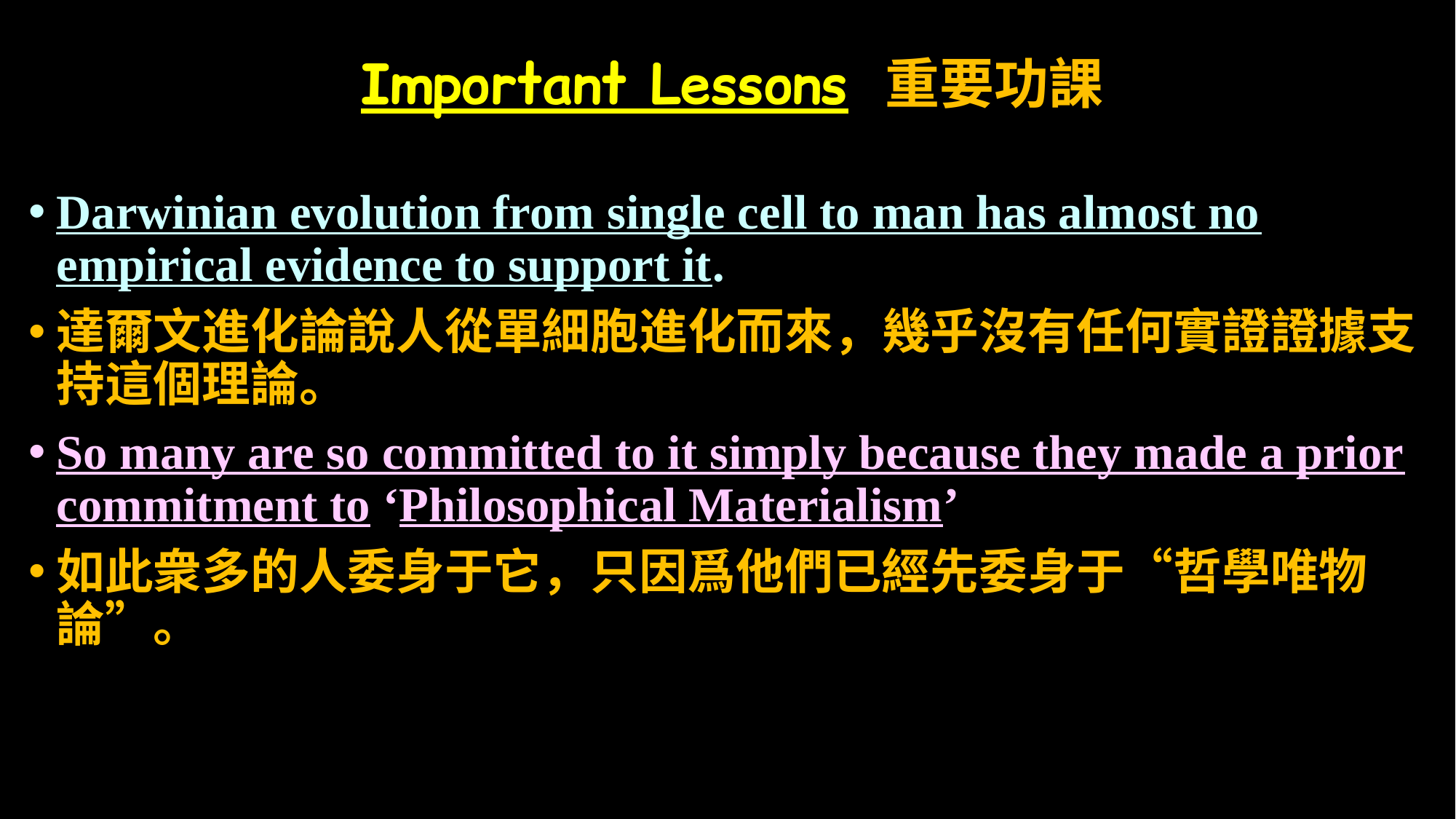

# Important Lessons 重要功課
Darwinian evolution from single cell to man has almost no empirical evidence to support it.
達爾文進化論說人從單細胞進化而來，幾乎沒有任何實證證據支持這個理論。
So many are so committed to it simply because they made a prior commitment to ‘Philosophical Materialism’
如此衆多的人委身于它，只因爲他們已經先委身于“哲學唯物論”。